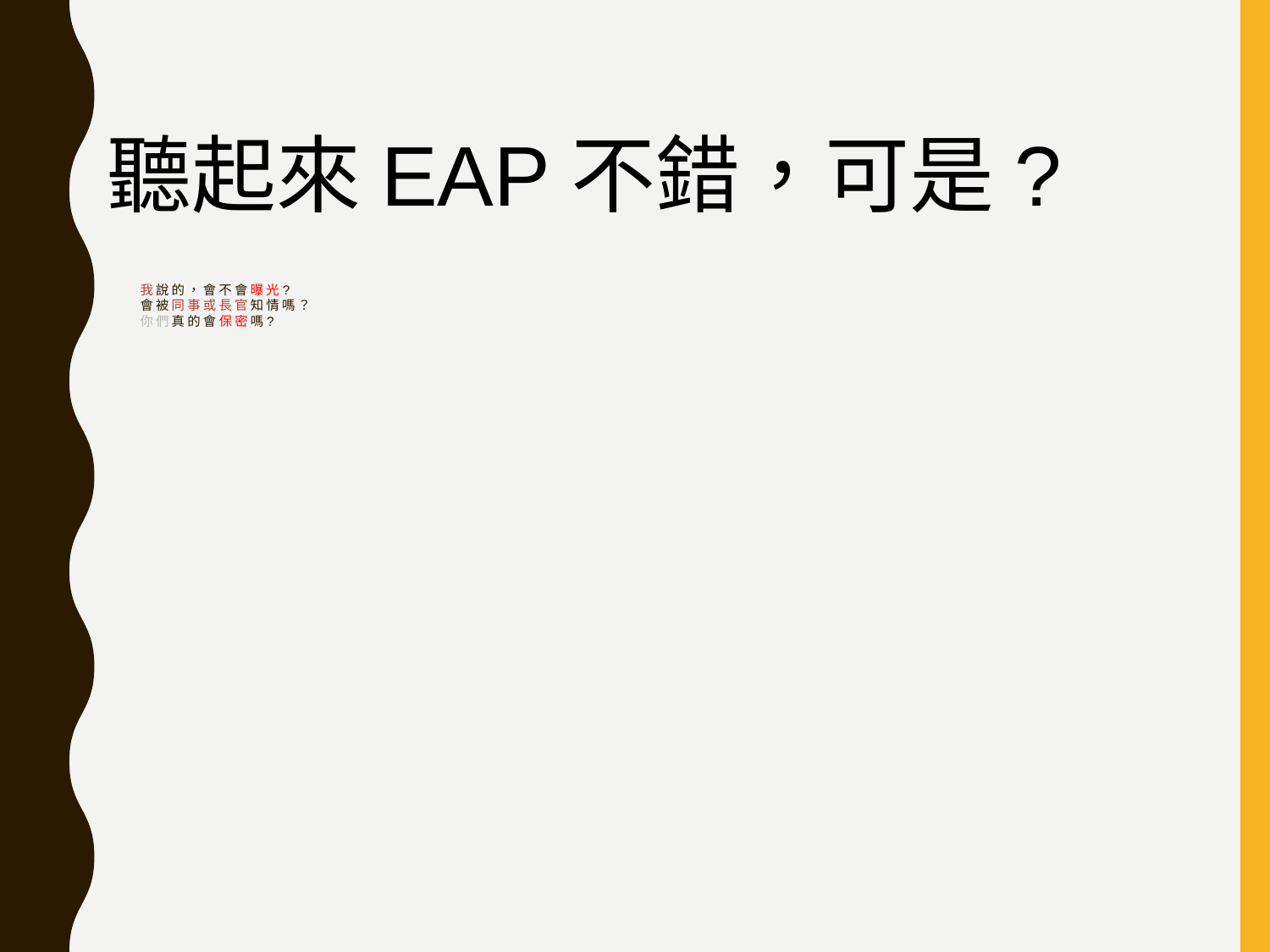

聽起來EAP不錯，可是?

# 我說的，會不會曝光? 會被同事或長官知情嗎？ 你們真的會保密嗎?